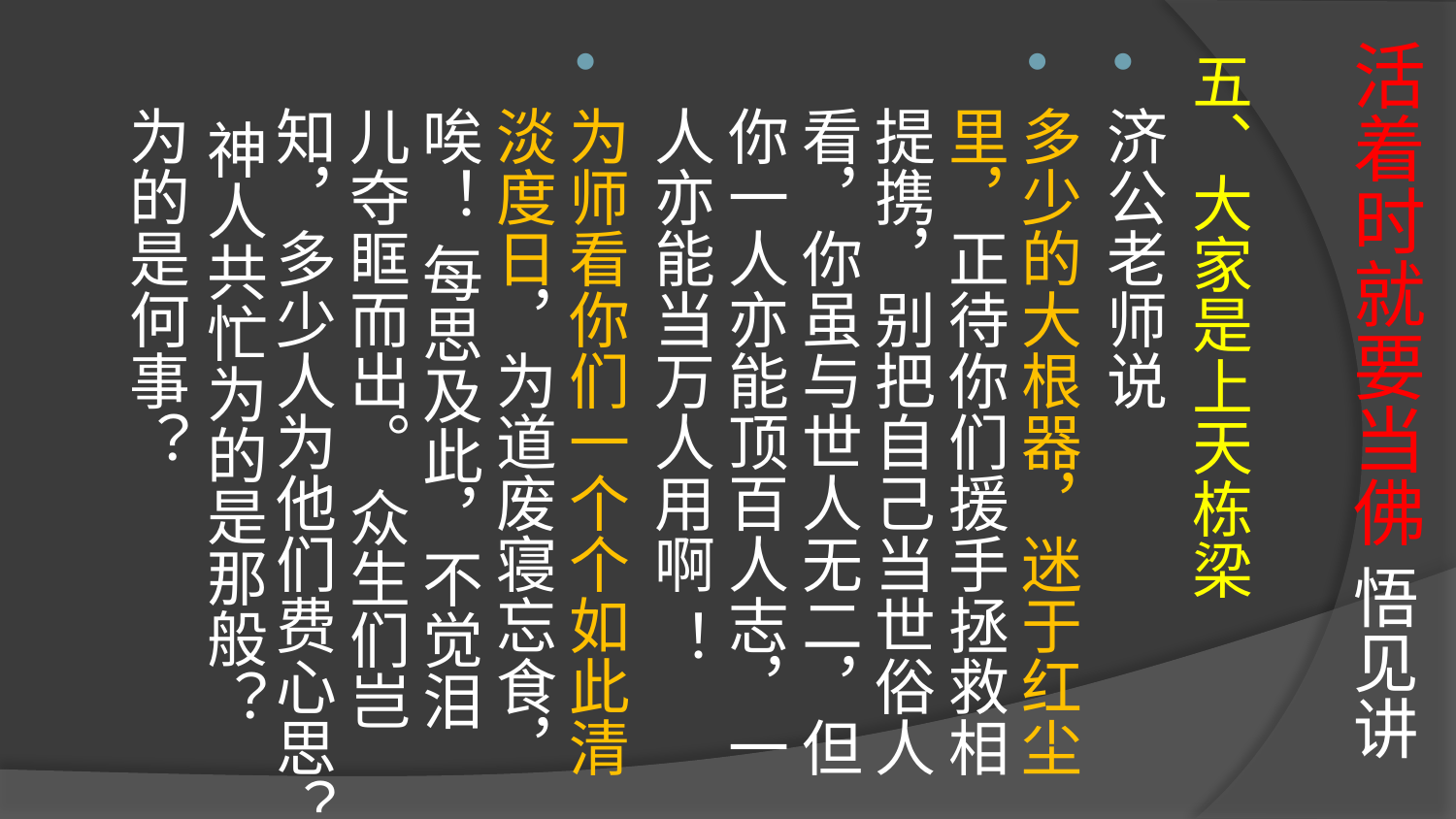

# 活着时就要当佛 悟见讲
五、大家是上天栋梁
济公老师说
多少的大根器，迷于红尘里，正待你们援手拯救相提携，别把自己当世俗人看，你虽与世人无二，但你一人亦能顶百人志，一人亦能当万人用啊 ！
为师看你们一个个如此清淡度日，为道废寝忘食，唉！ 每思及此，不觉泪儿夺眶而出。 众生们岂知，多少人为他们费心思？ 神人共忙为的是那般？ 为的是何事？